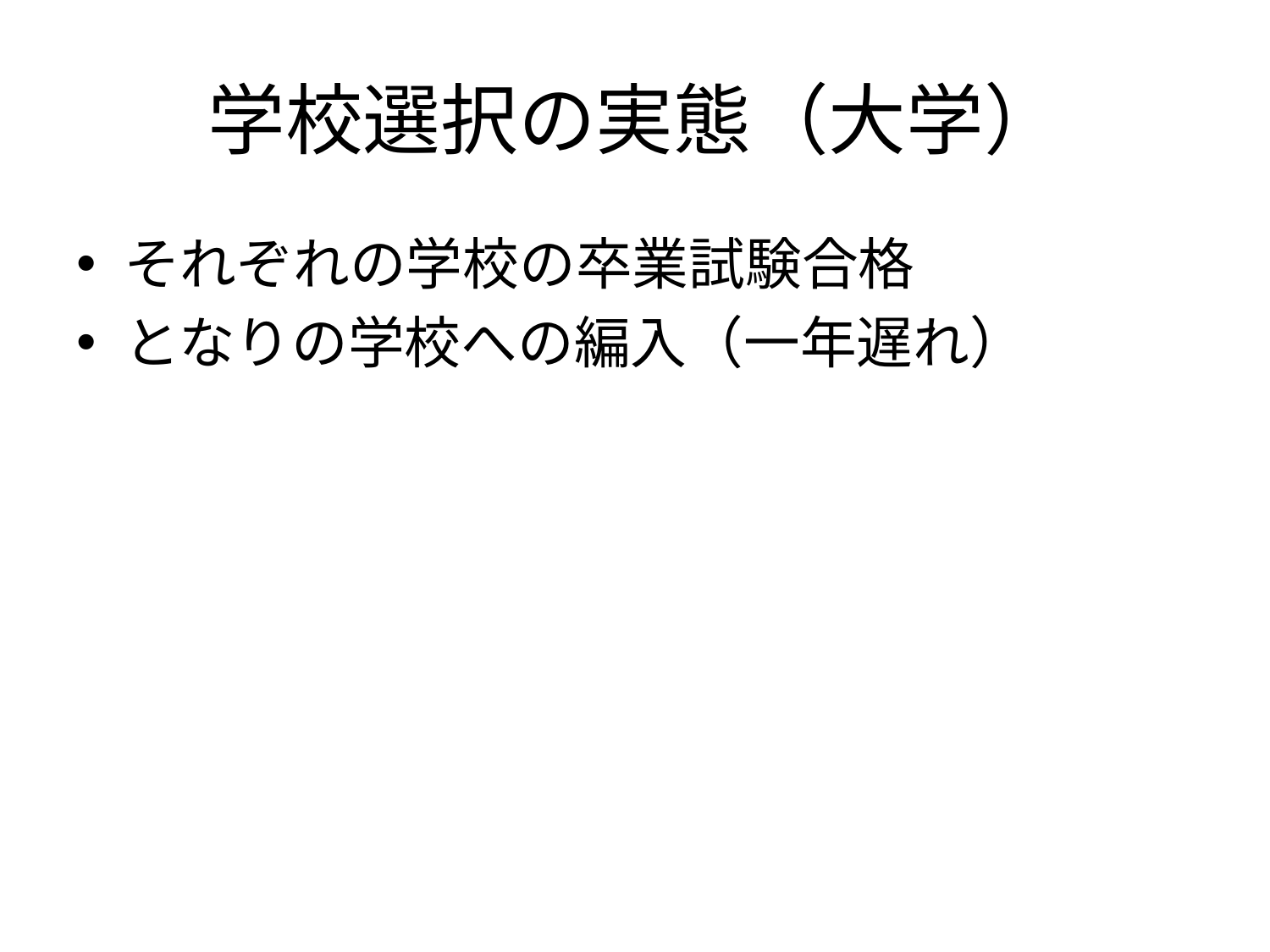

# 学校選択の実態（大学）
それぞれの学校の卒業試験合格
となりの学校への編入（一年遅れ）